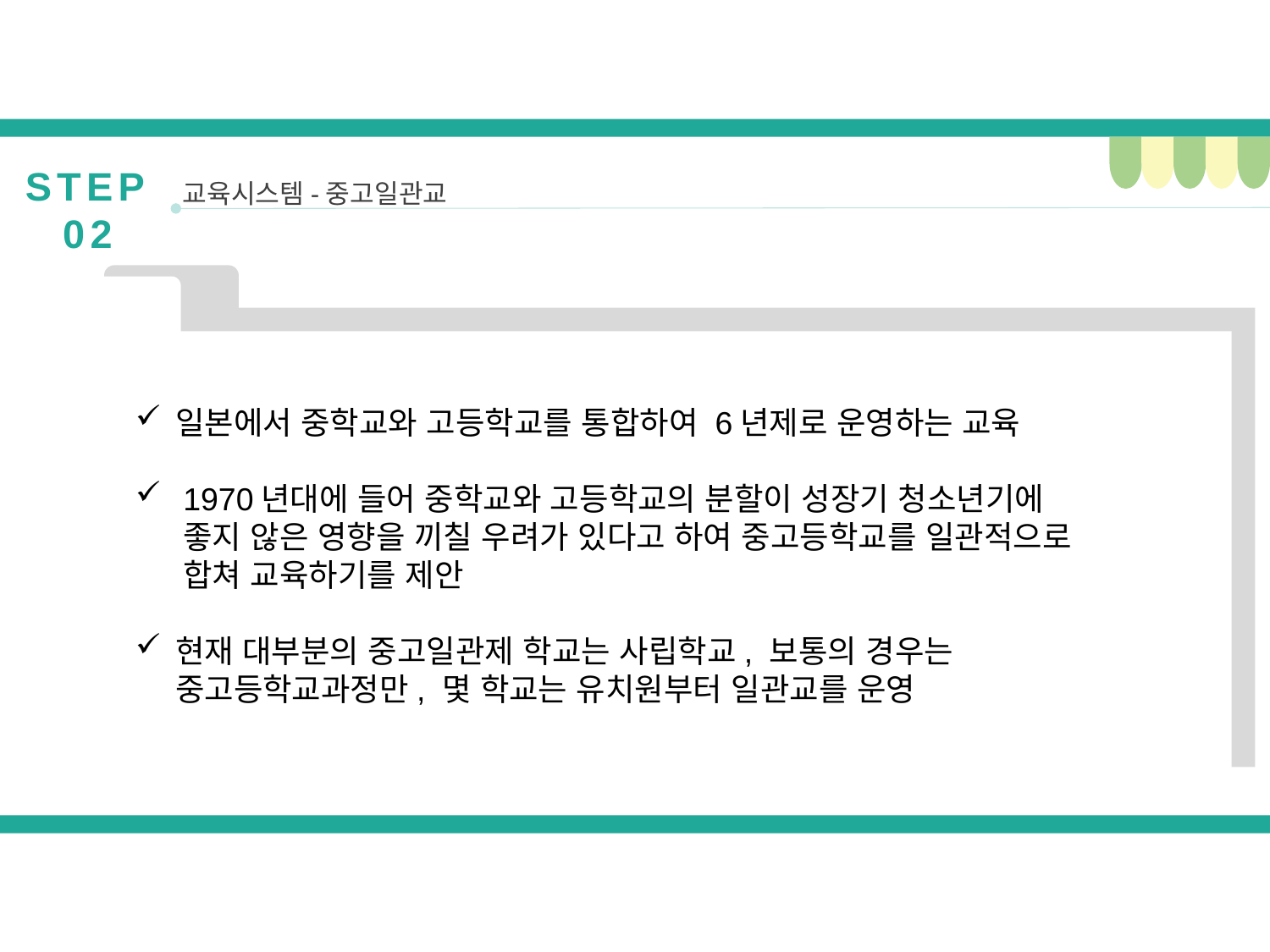

STEP 02
교육시스템-중고일관교

일본에서 중학교와 고등학교를 통합하여 6년제로 운영하는 교육

1970년대에 들어 중학교와 고등학교의 분할이 성장기 청소년기에 좋지 않은 영향을 끼칠 우려가 있다고 하여 중고등학교를 일관적으로 합쳐 교육하기를 제안

현재 대부분의 중고일관제 학교는 사립학교, 보통의 경우는 중고등학교과정만, 몇 학교는 유치원부터 일관교를 운영